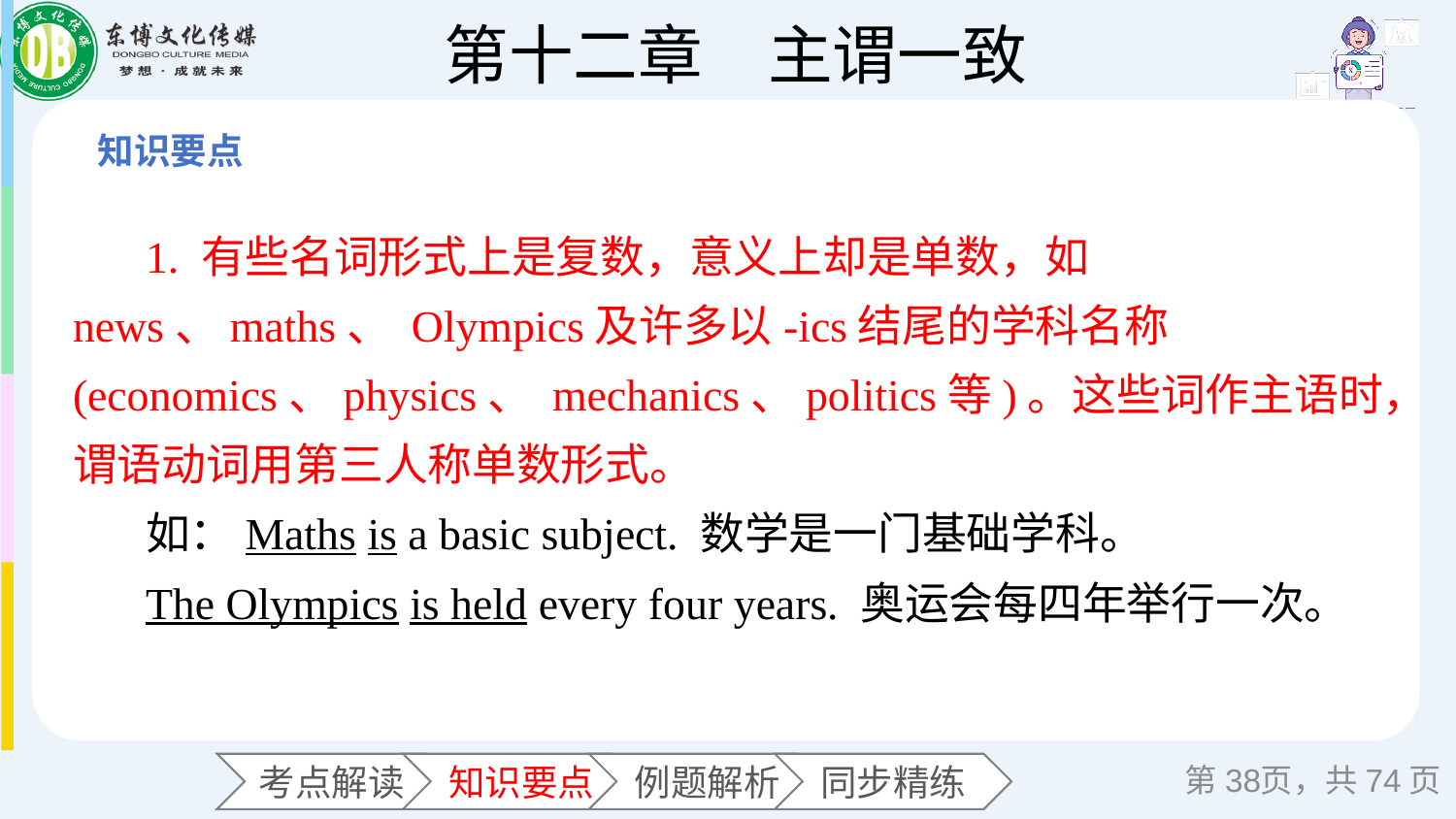

1. 有些名词形式上是复数，意义上却是单数，如news、maths、 Olympics及许多以-ics结尾的学科名称(economics、physics、 mechanics、politics等)。这些词作主语时，谓语动词用第三人称单数形式。
如：Maths is a basic subject. 数学是一门基础学科。
The Olympics is held every four years. 奥运会每四年举行一次。
第38页，共74页